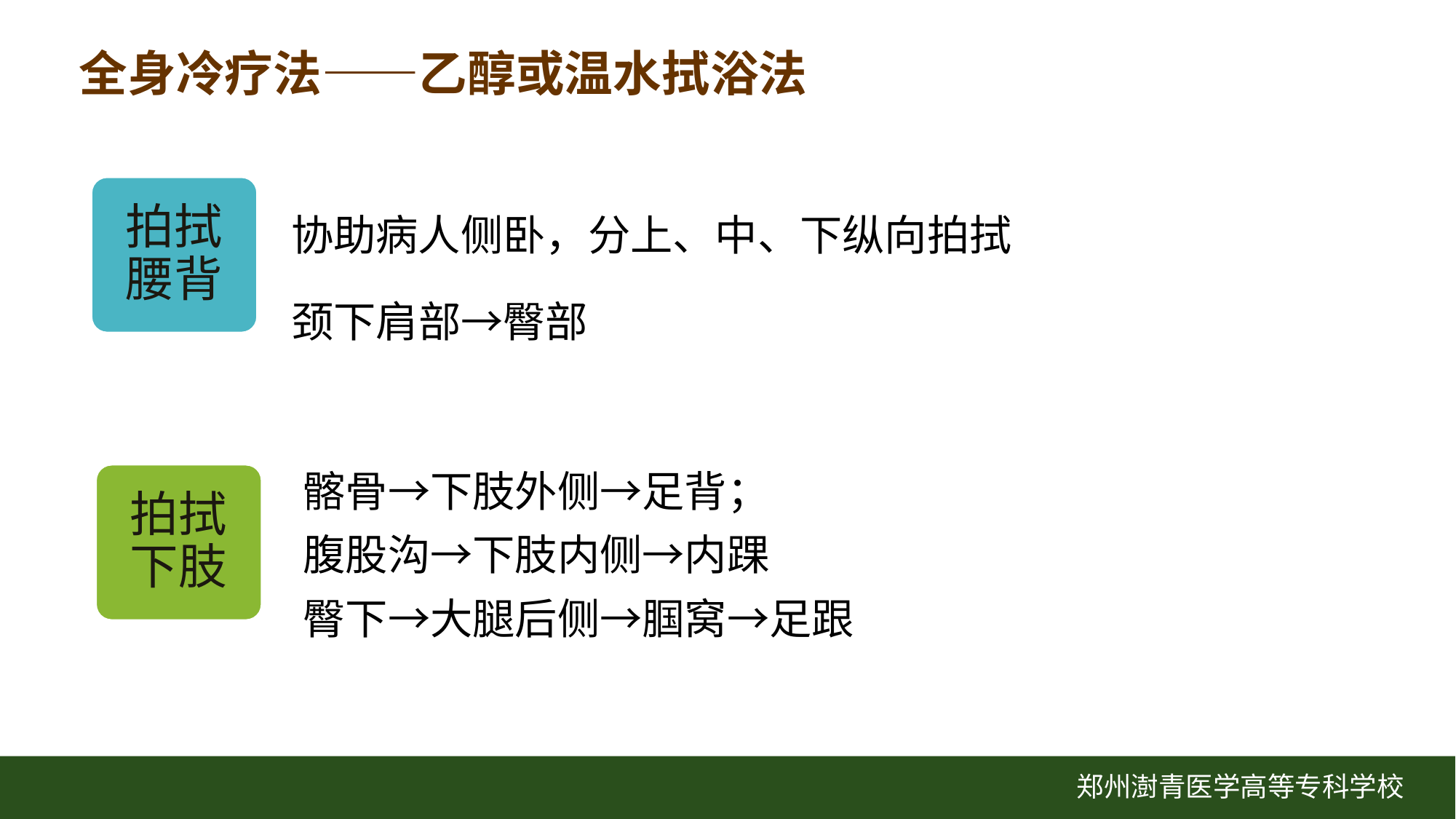

全身冷疗法——乙醇或温水拭浴法

拍拭腰背
协助病人侧卧，分上、中、下纵向拍拭
颈下肩部→臀部
髂骨→下肢外侧→足背；
腹股沟→下肢内侧→内踝
臀下→大腿后侧→腘窝→足跟

拍拭下肢
郑州澍青医学高等专科学校